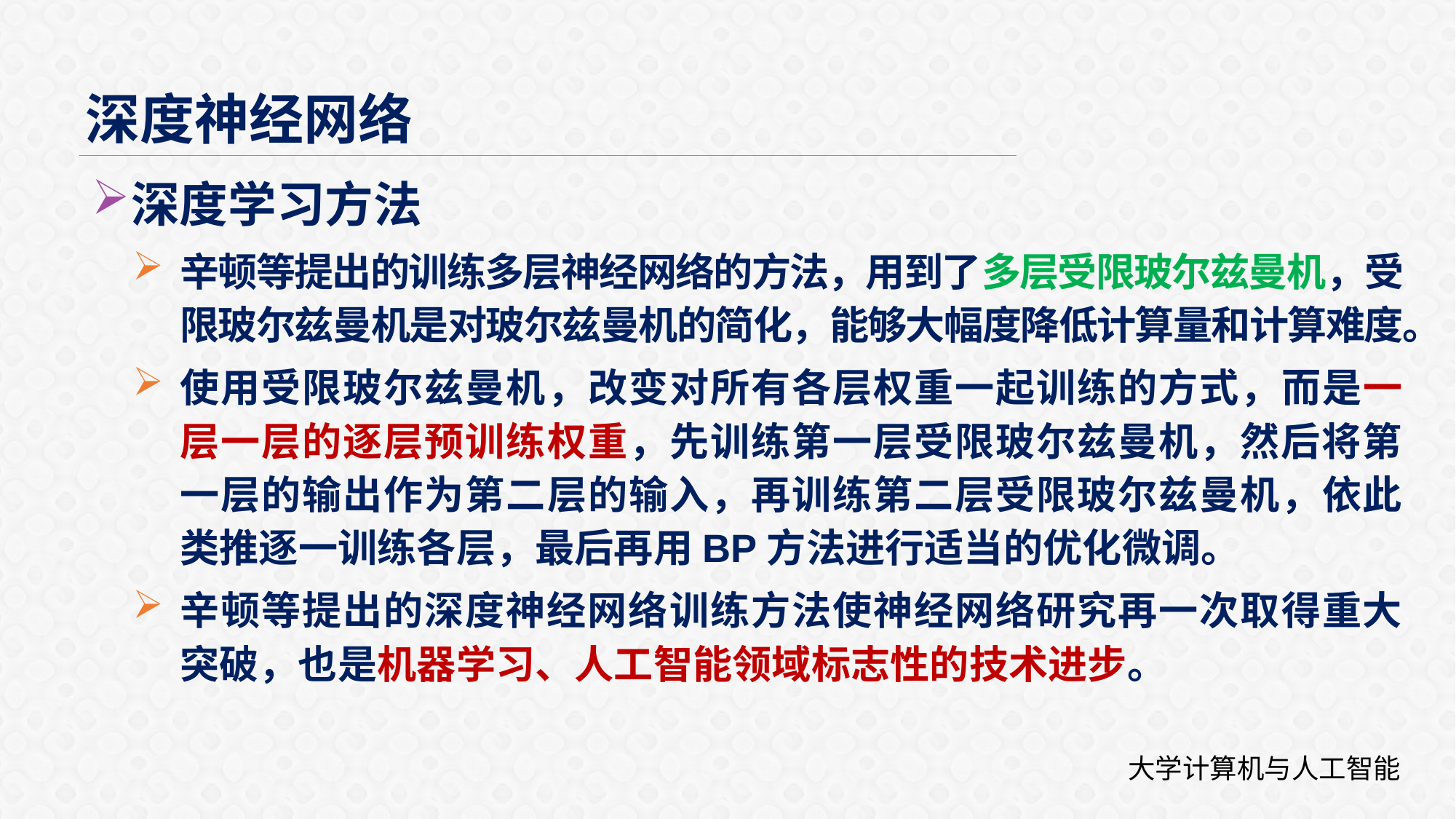

深度神经网络
深度学习方法
辛顿等提出的训练多层神经网络的方法，用到了多层受限玻尔兹曼机，受限玻尔兹曼机是对玻尔兹曼机的简化，能够大幅度降低计算量和计算难度。
使用受限玻尔兹曼机，改变对所有各层权重一起训练的方式，而是一层一层的逐层预训练权重，先训练第一层受限玻尔兹曼机，然后将第一层的输出作为第二层的输入，再训练第二层受限玻尔兹曼机，依此类推逐一训练各层，最后再用BP方法进行适当的优化微调。
辛顿等提出的深度神经网络训练方法使神经网络研究再一次取得重大突破，也是机器学习、人工智能领域标志性的技术进步。